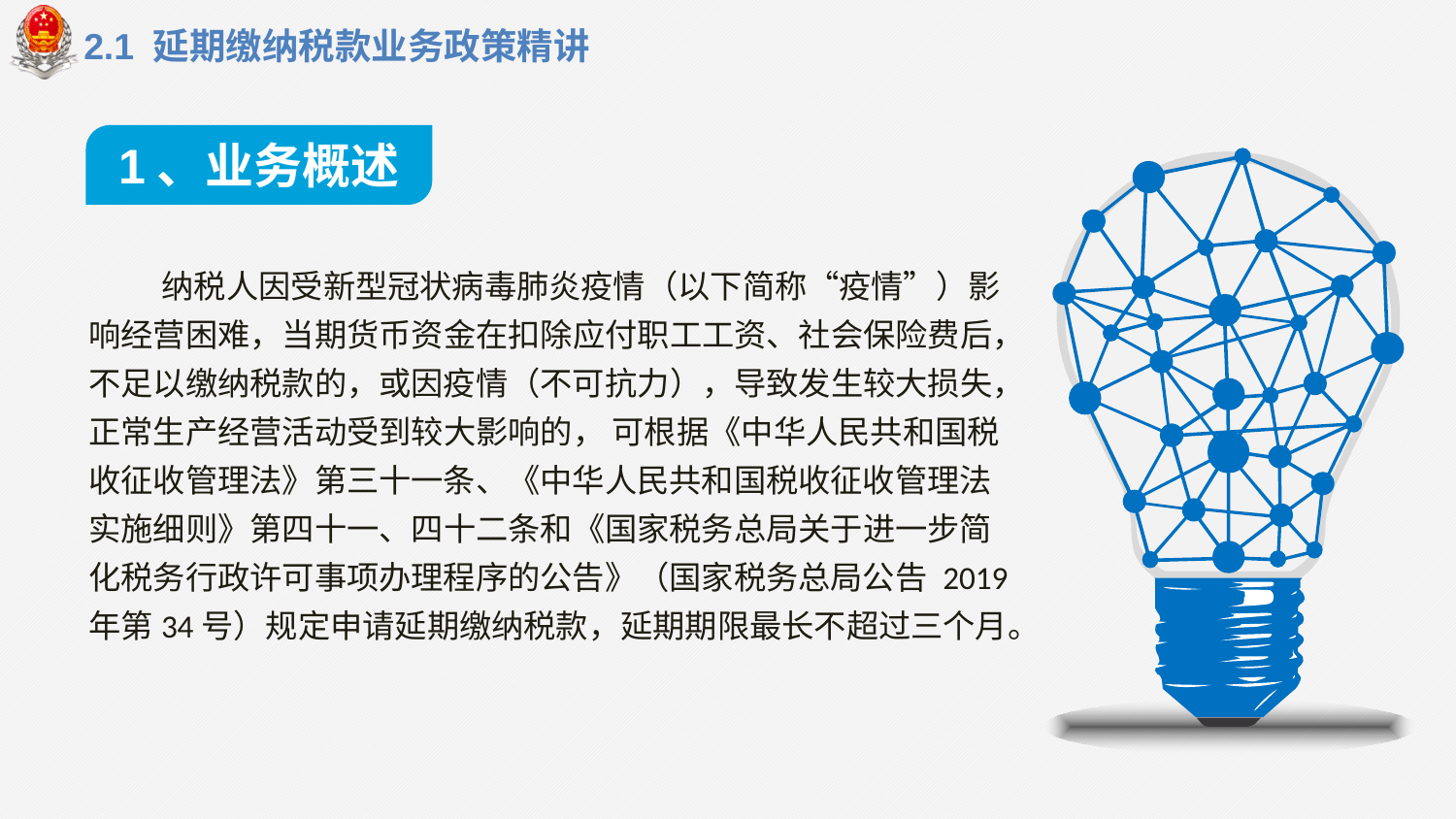

2.1 延期缴纳税款业务政策精讲
1、业务概述

         纳税人因受新型冠状病毒肺炎疫情（以下简称“疫情”）影响经营困难，当期货币资金在扣除应付职工工资、社会保险费后，不足以缴纳税款的，或因疫情（不可抗力），导致发生较大损失，正常生产经营活动受到较大影响的， 可根据《中华人民共和国税收征收管理法》第三十一条、《中华人民共和国税收征收管理法实施细则》第四十一、四十二条和《国家税务总局关于进一步简化税务行政许可事项办理程序的公告》（国家税务总局公告 2019年第34号）规定申请延期缴纳税款，延期期限最长不超过三个月。